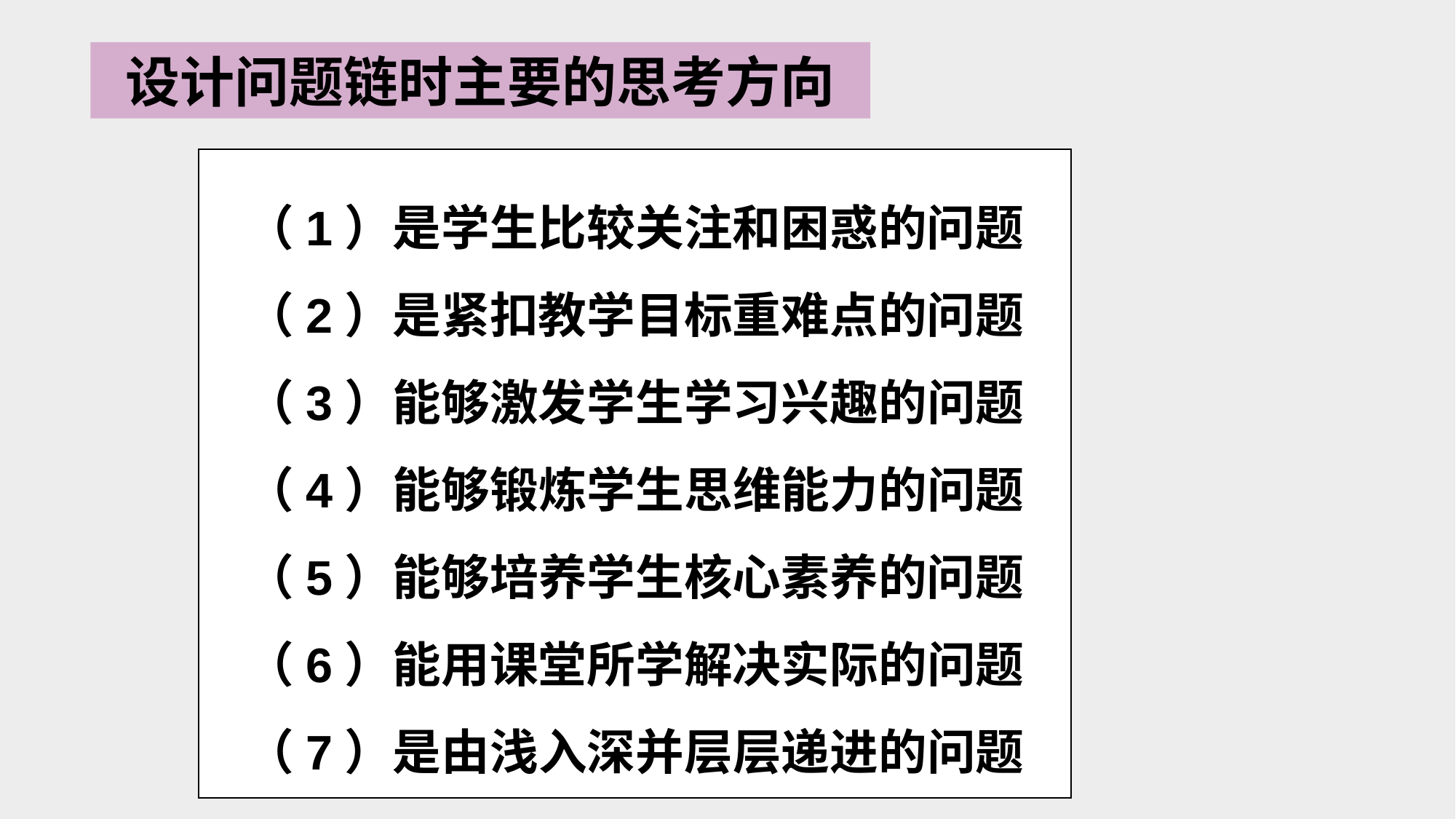

设计问题链时主要的思考方向

（1）是学生比较关注和困惑的问题
（2）是紧扣教学目标重难点的问题
（3）能够激发学生学习兴趣的问题
（4）能够锻炼学生思维能力的问题
（5）能够培养学生核心素养的问题
（6）能用课堂所学解决实际的问题
（7）是由浅入深并层层递进的问题
主流的学术共识